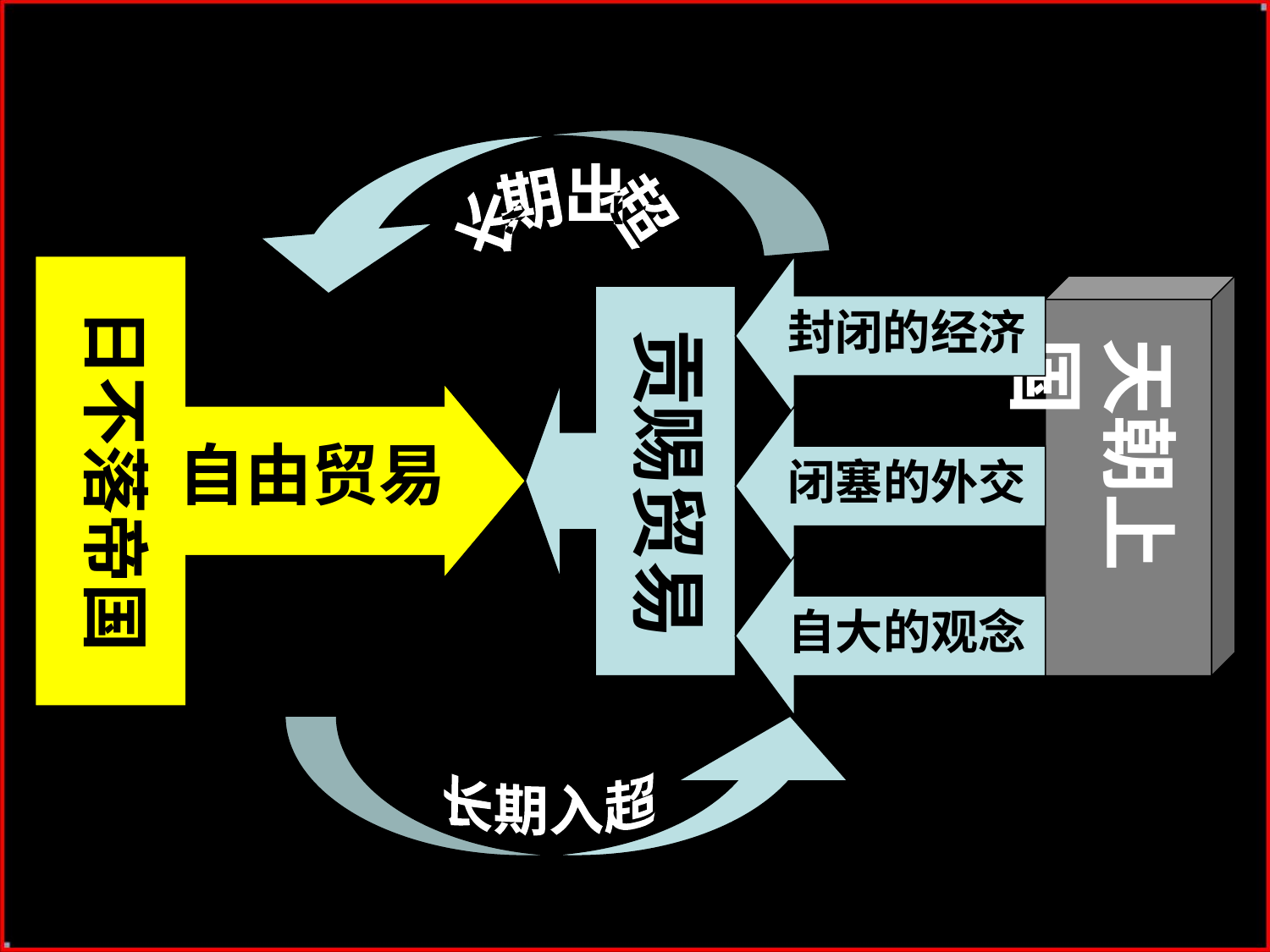

长期出超

日不落帝国
自由贸易

封闭的经济

天朝上国

贡赐贸易

闭塞的外交

自大的观念

长期入超